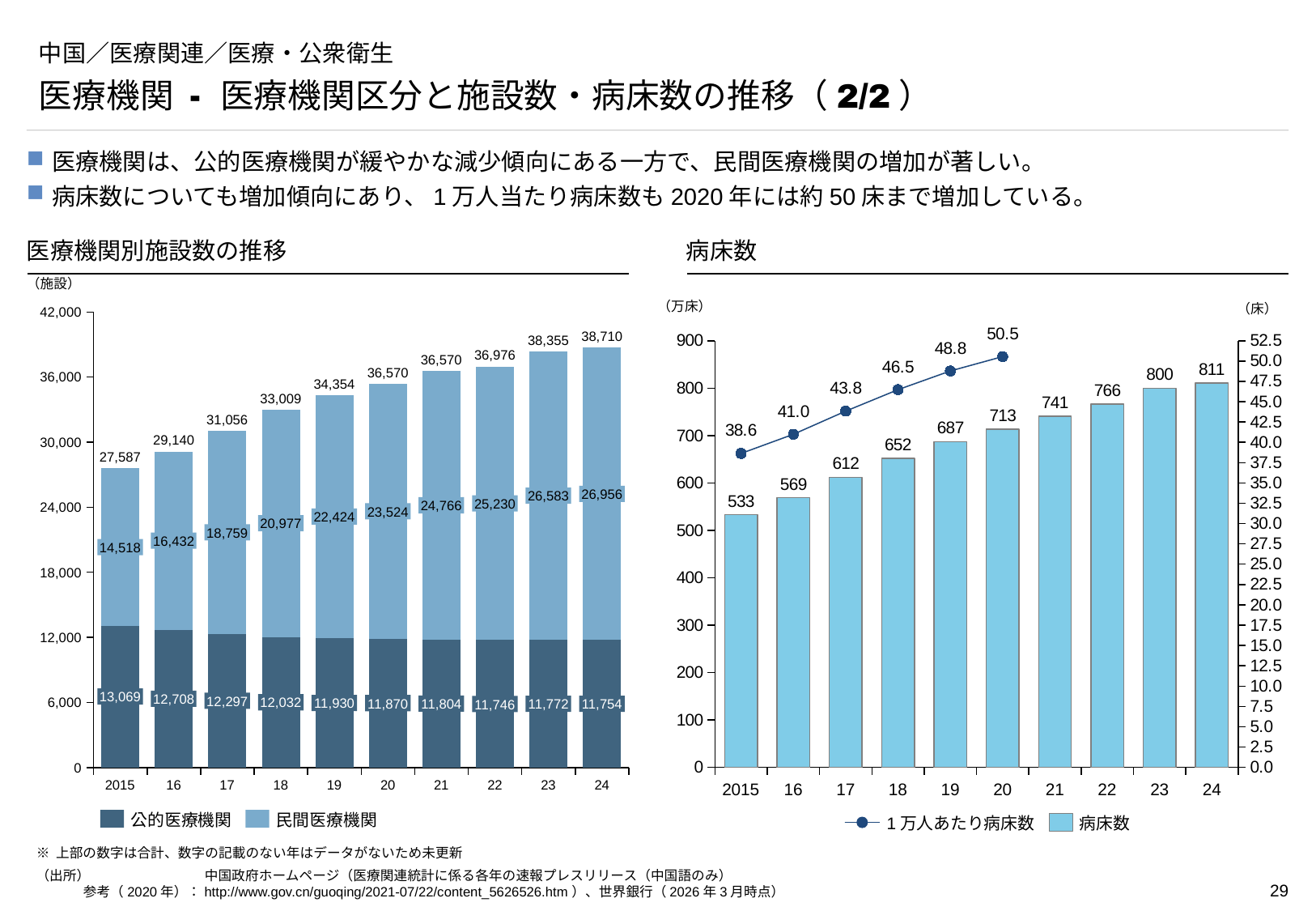

# 中国／医療関連／医療・公衆衛生
医療機関 - 医療機関区分と施設数・病床数の推移（2/2）
医療機関は、公的医療機関が緩やかな減少傾向にある一方で、民間医療機関の増加が著しい。
病床数についても増加傾向にあり、1万人当たり病床数も2020年には約50床まで増加している。
医療機関別施設数の推移
病床数
（施設）

### Chart

| Category |  |  |
|---|---|---|
（万床）
（床）

### Chart

| Category |  |  |
|---|---|---|
38,710
38,355
36,976
36,570
36,570
34,354
33,009
31,056
29,140
27,587
26,956
26,583
25,230
24,766
23,524
22,424
20,977
18,759
16,432
14,518
13,069
12,708
12,297
12,032
11,930
11,870
11,804
11,772
11,754
11,746
2015
16
17
18
19
20
21
22
23
24
2015
16
17
18
19
20
21
22
23
24
公的医療機関
民間医療機関

1万人あたり病床数
病床数

※ 上部の数字は合計、数字の記載のない年はデータがないため未更新
（出所）	中国政府ホームページ（医療関連統計に係る各年の速報プレスリリース（中国語のみ） 参考（2020年）：http://www.gov.cn/guoqing/2021-07/22/content_5626526.htm）、世界銀行（2026年3月時点）